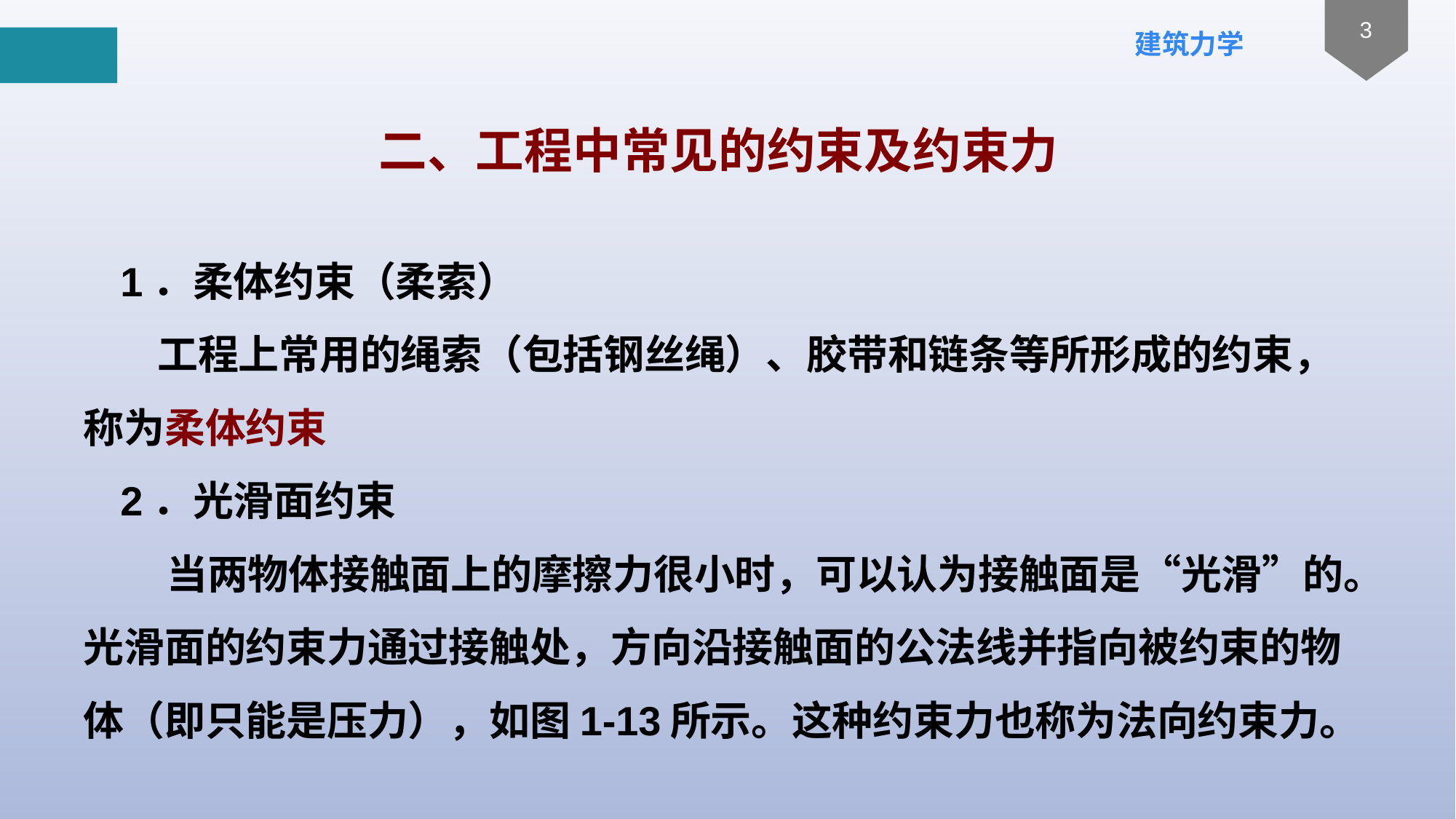

# 二、工程中常见的约束及约束力
1．柔体约束（柔索）
   工程上常用的绳索（包括钢丝绳）、胶带和链条等所形成的约束，称为柔体约束
2．光滑面约束
    当两物体接触面上的摩擦力很小时，可以认为接触面是“光滑”的。光滑面的约束力通过接触处，方向沿接触面的公法线并指向被约束的物体（即只能是压力），如图1-13所示。这种约束力也称为法向约束力。